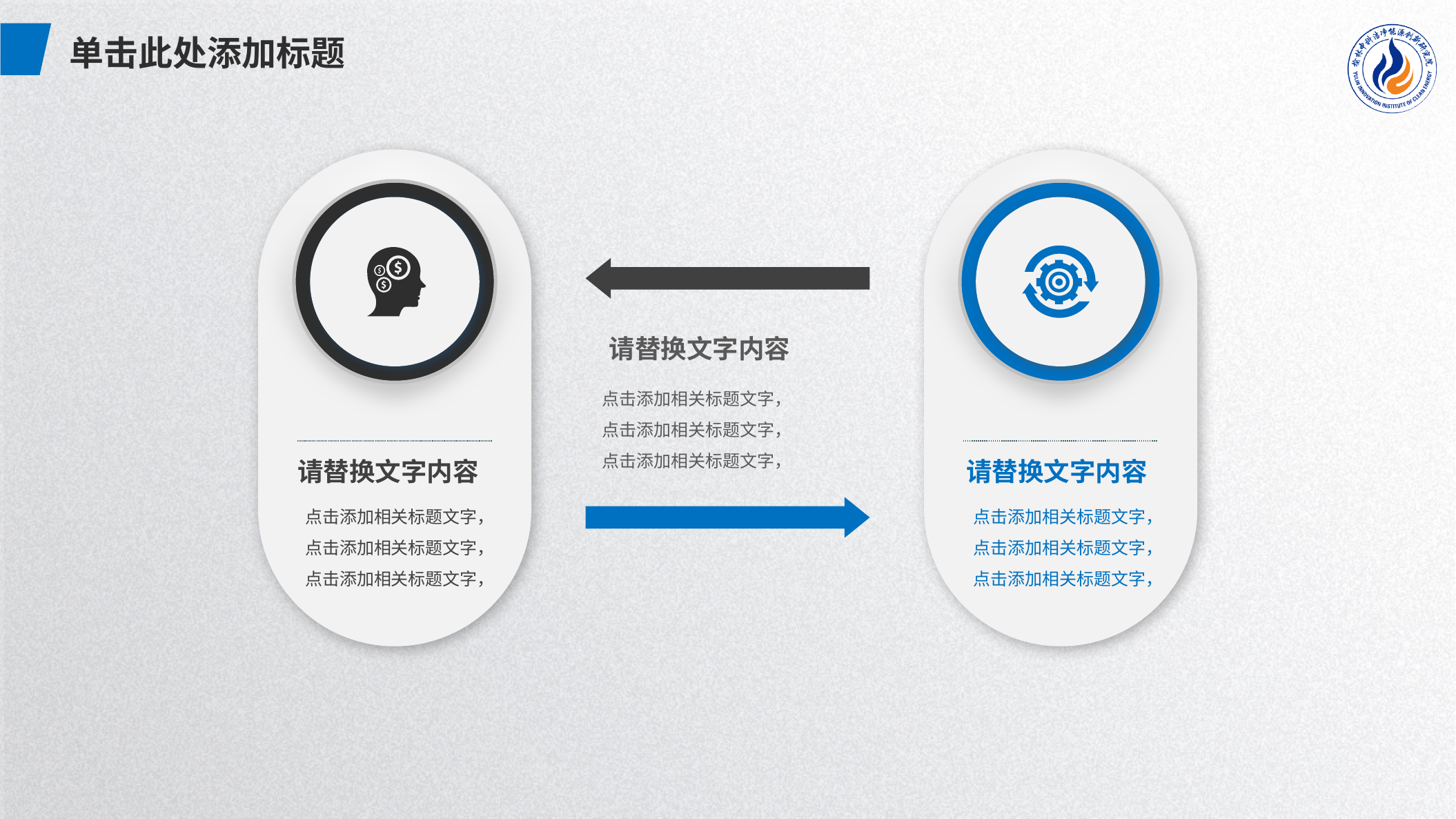

单击此处添加标题

请替换文字内容
点击添加相关标题文字，
点击添加相关标题文字，
点击添加相关标题文字，
请替换文字内容
点击添加相关标题文字，
点击添加相关标题文字，
点击添加相关标题文字，
请替换文字内容
点击添加相关标题文字，
点击添加相关标题文字，
点击添加相关标题文字，